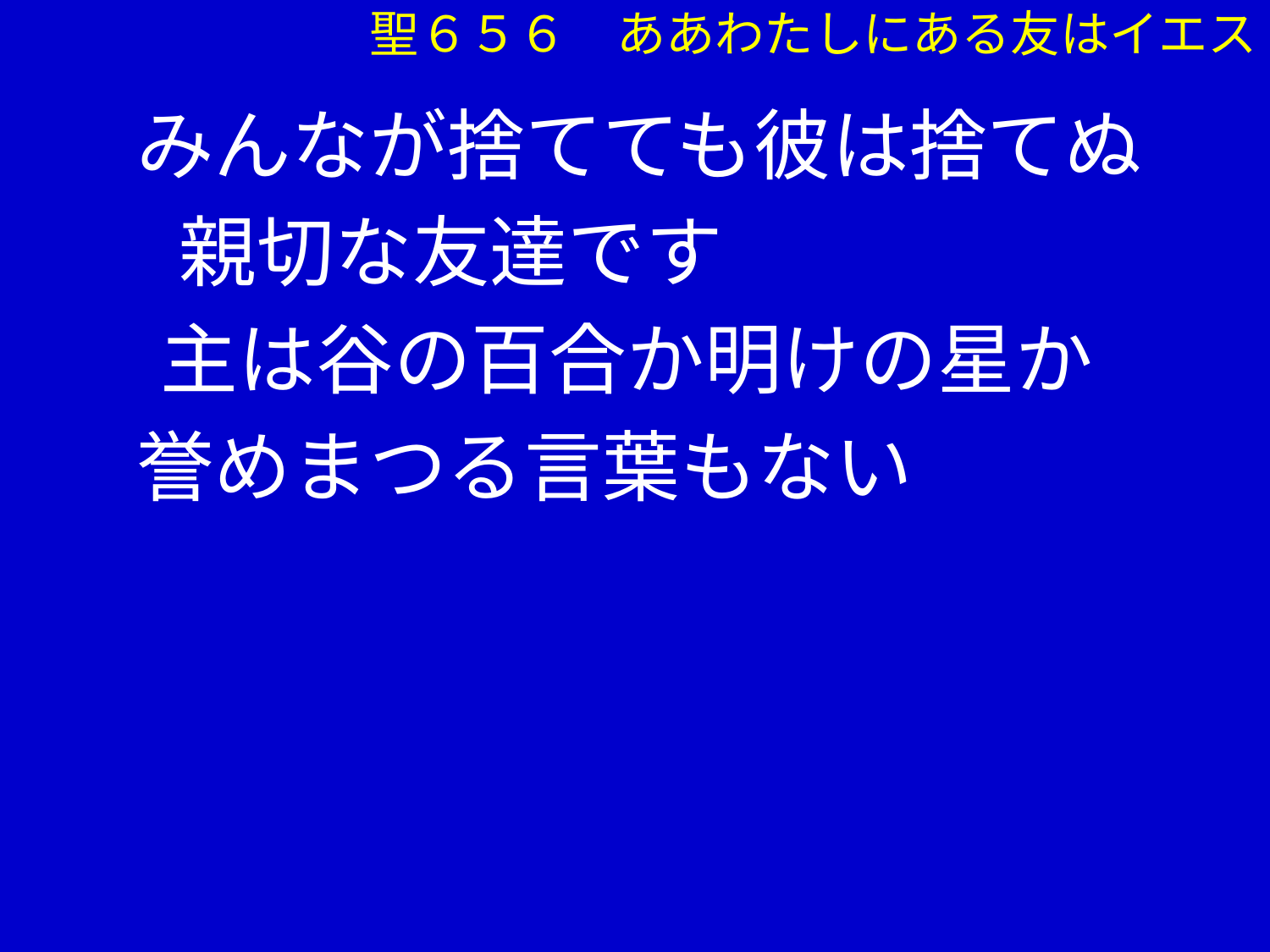

聖６５６　ああわたしにある友はイエス
   みんなが捨てても彼は捨てぬ
 　親切な友達です
　 主は谷の百合か明けの星か
   誉めまつる言葉もない